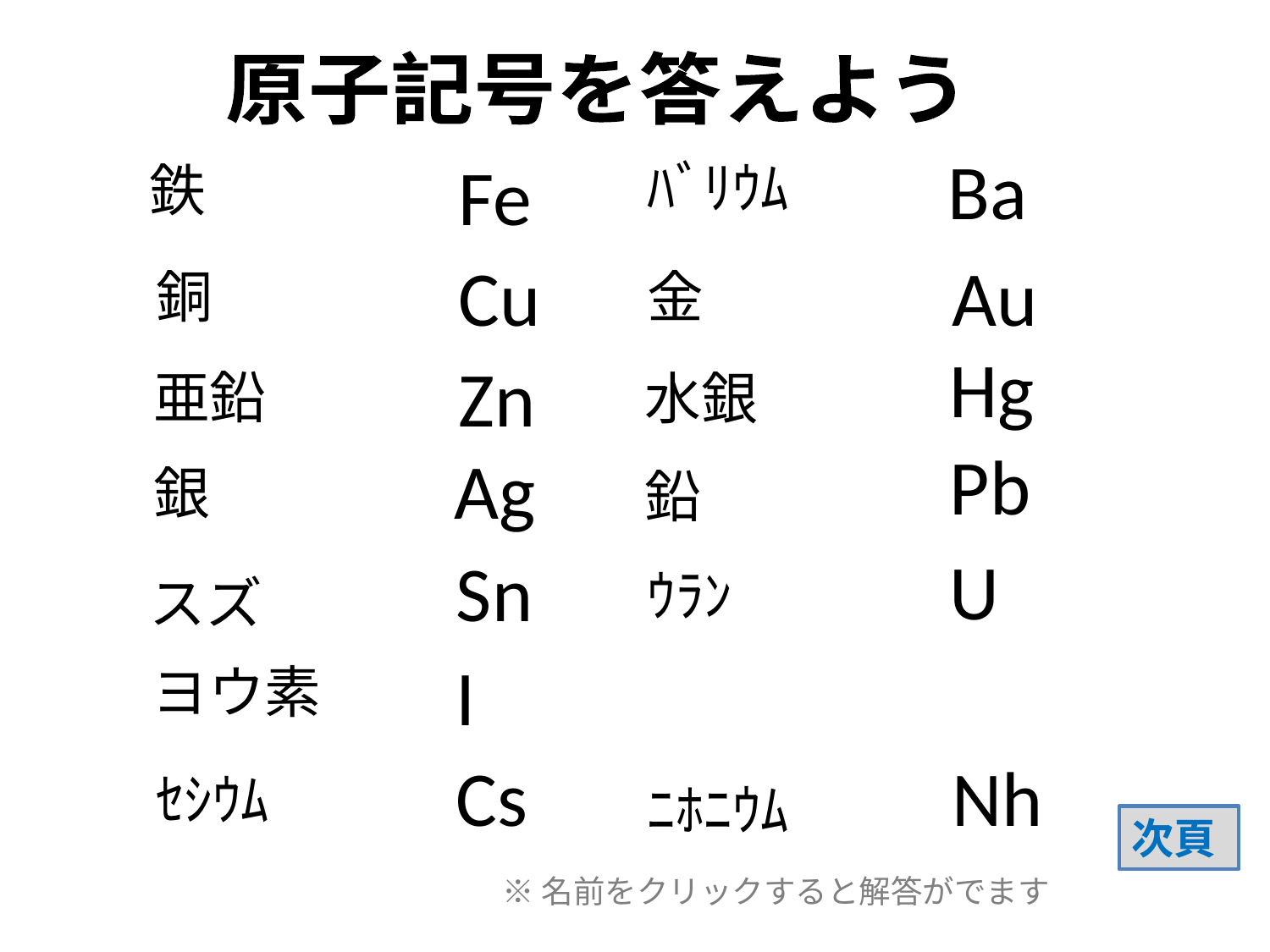

原子記号を答えよう
Ba
Fe
ﾊﾞﾘｳﾑ
鉄
Au
Cu
銅
金
Hg
Zn
亜鉛
水銀
Pb
Ag
銀
鉛
U
Sn
ｳﾗﾝ
スズ
I
ヨウ素
Cs
Nh
ｾｼｳﾑ
ﾆﾎﾆｳﾑ
次頁
※名前をクリックすると解答がでます